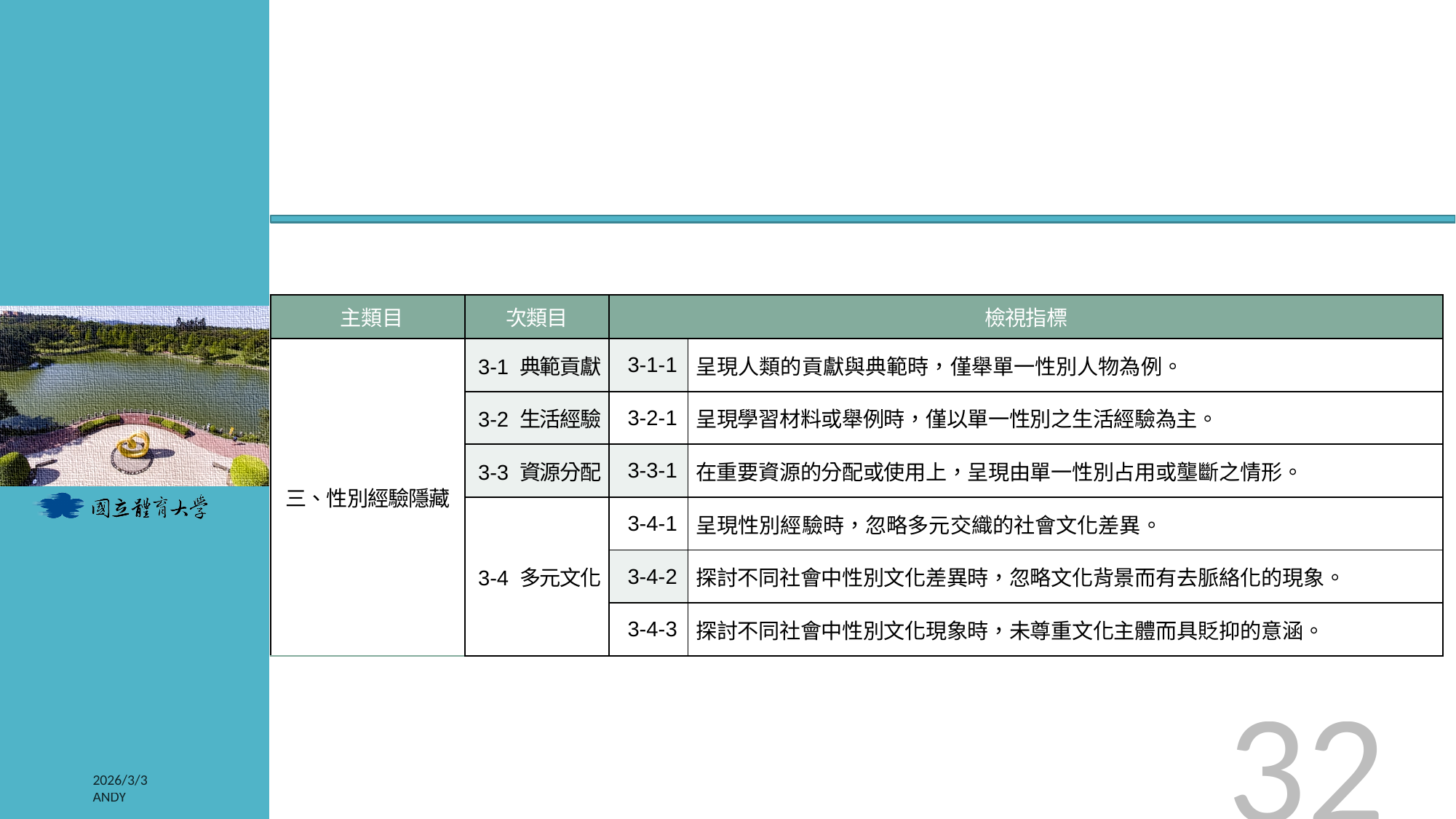

| 主類目 | 次類目 | 檢視指標 |  |
| --- | --- | --- | --- |
| 三、性別經驗隱藏 | 3-1 典範貢獻 | 3-1-1 | 呈現人類的貢獻與典範時，僅舉單一性別人物為例。 |
|  | 3-2 生活經驗 | 3-2-1 | 呈現學習材料或舉例時，僅以單一性別之生活經驗為主。 |
|  | 3-3 資源分配 | 3-3-1 | 在重要資源的分配或使用上，呈現由單一性別占用或壟斷之情形。 |
|  | 3-4 多元文化 | 3-4-1 | 呈現性別經驗時，忽略多元交織的社會文化差異。 |
| 三 、性別經驗隱 藏 | 3-1 典範貢獻 | 3-4-2 | 探討不同社會中性別文化差異時，忽略文化背景而有去脈絡化的現象。 |
|  | 3-2 生活經驗 | 3-4-3 | 探討不同社會中性別文化現象時，未尊重文化主體而具貶抑的意涵。 |
32
2026/3/3
Andy